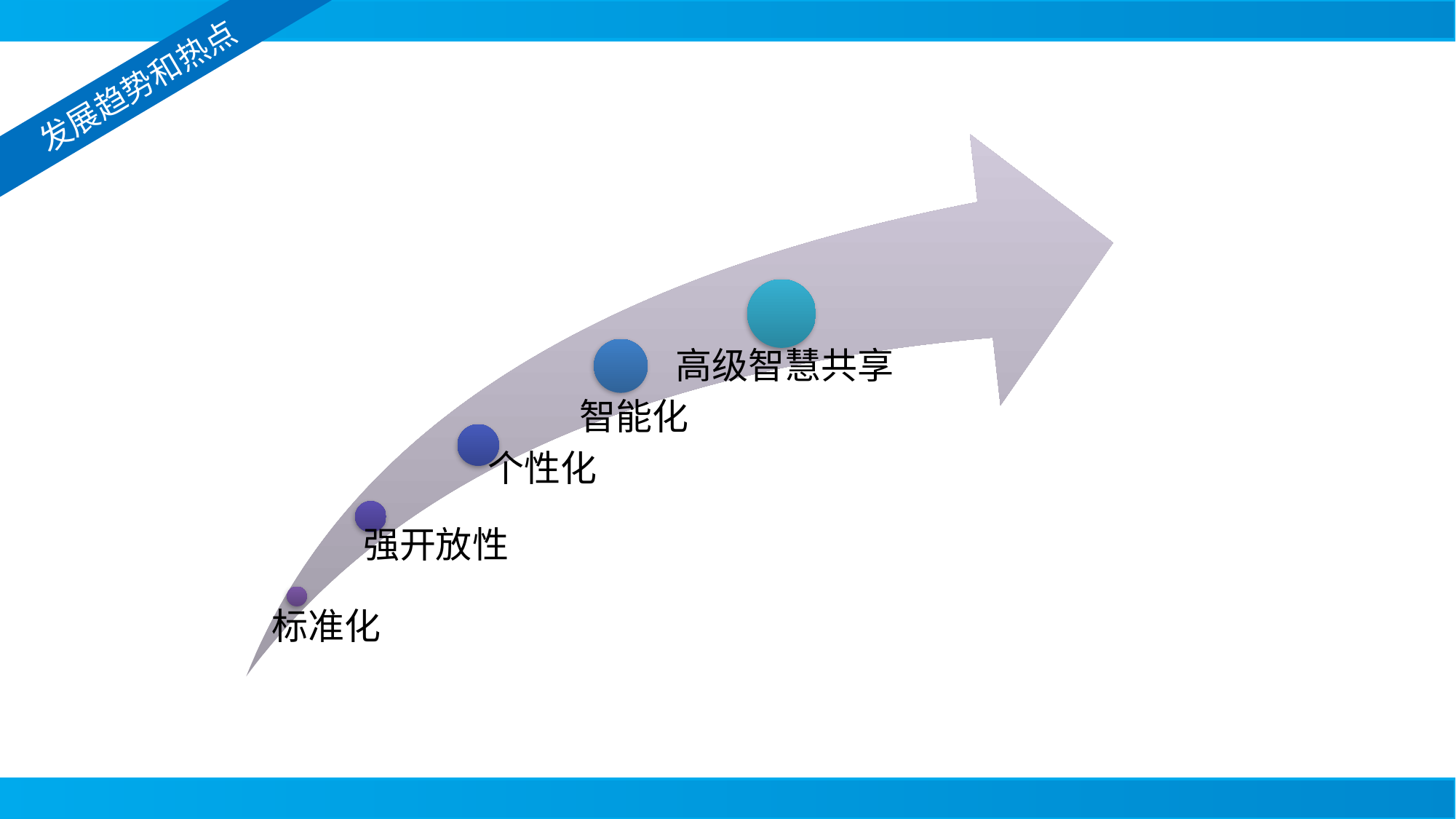

#
发展趋势和热点
标准化
强开放性
个性化
智能化
高级智慧共享